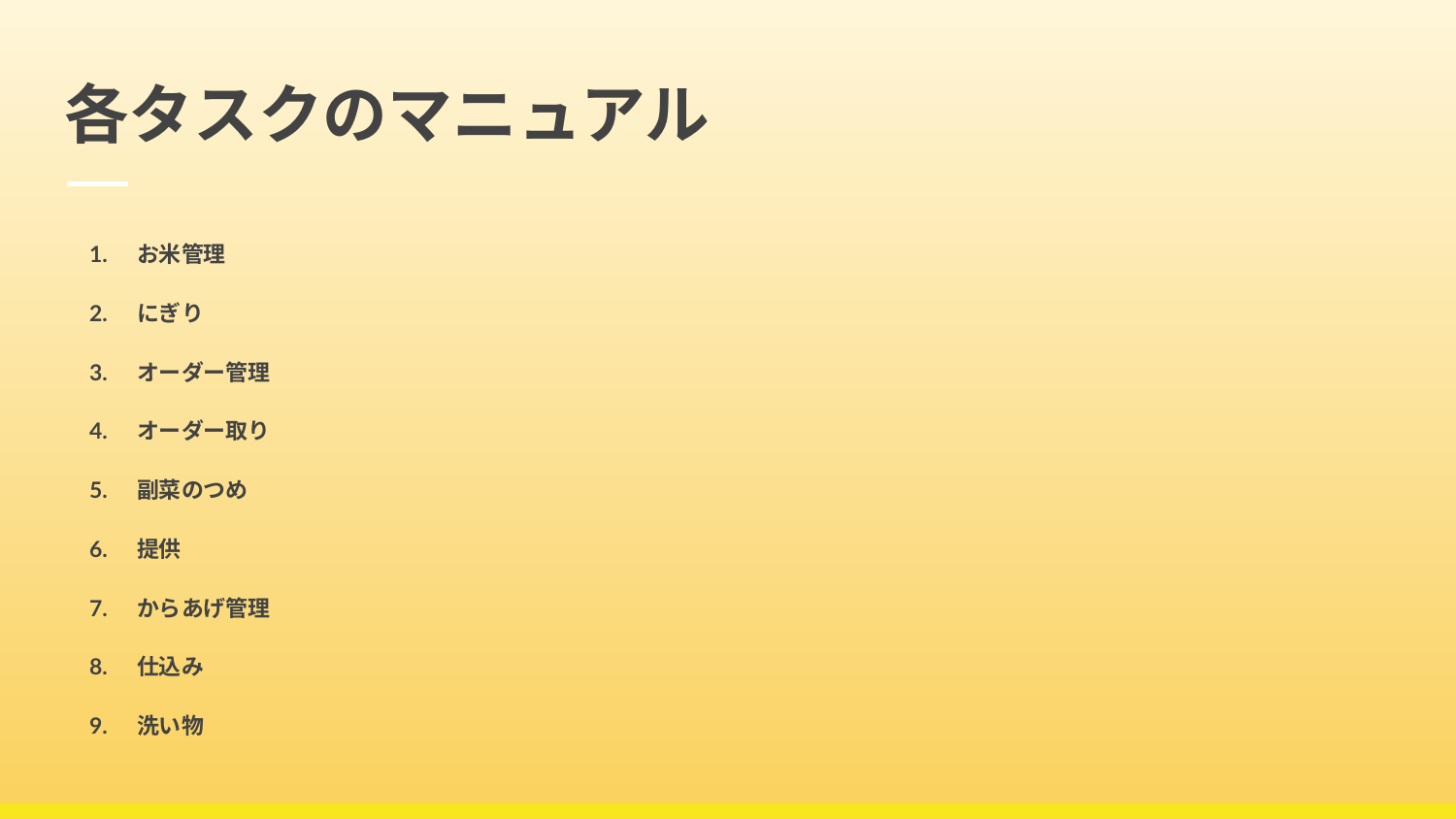

# 各タスクのマニュアル
お米管理
にぎり
オーダー管理
オーダー取り
副菜のつめ
提供
からあげ管理
仕込み
洗い物